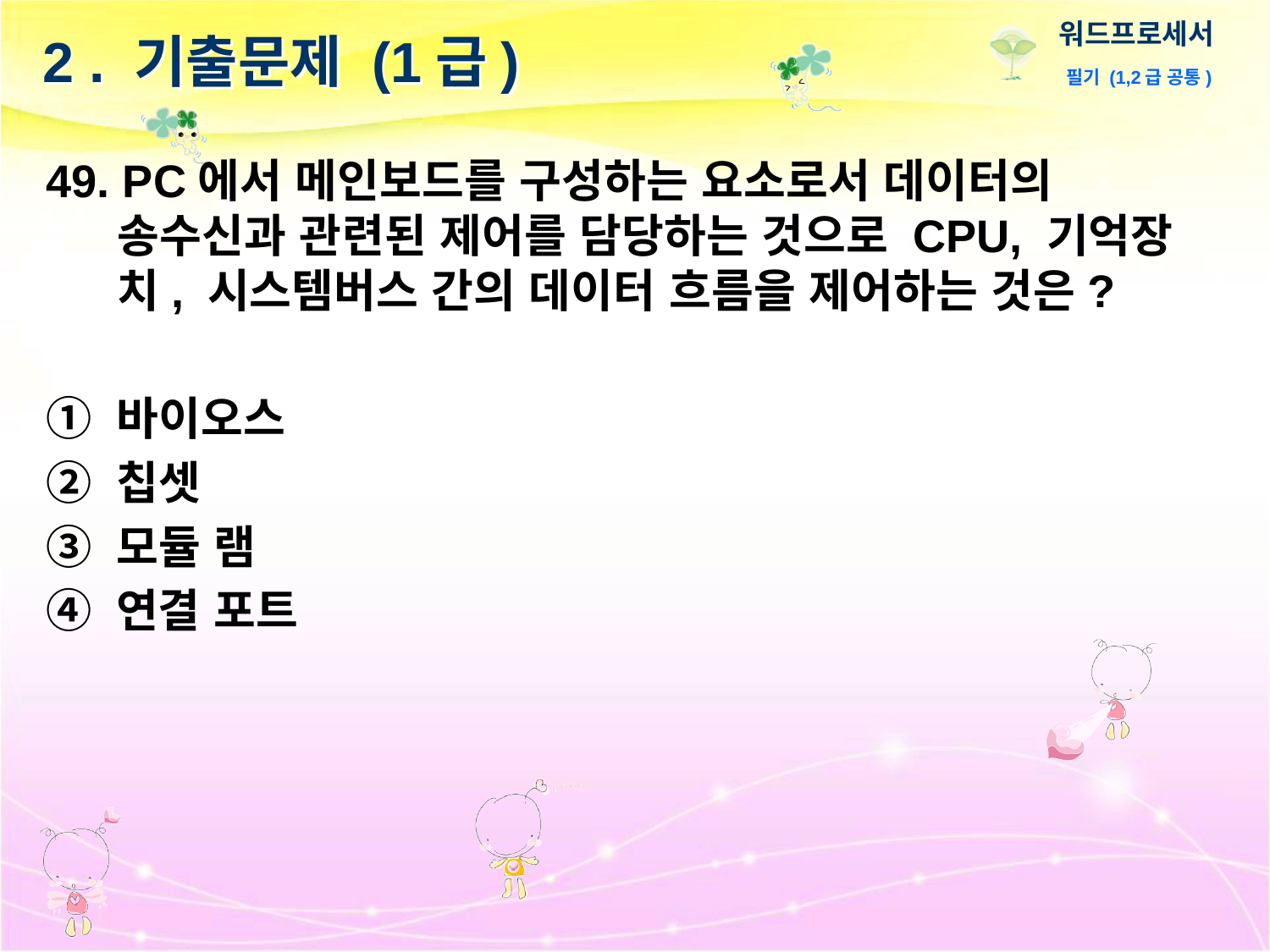

# 2 . 기출문제 (1급)
49. PC에서 메인보드를 구성하는 요소로서 데이터의 송수신과 관련된 제어를 담당하는 것으로 CPU, 기억장치, 시스템버스 간의 데이터 흐름을 제어하는 것은?

① 바이오스
② 칩셋
③ 모듈 램
④ 연결 포트